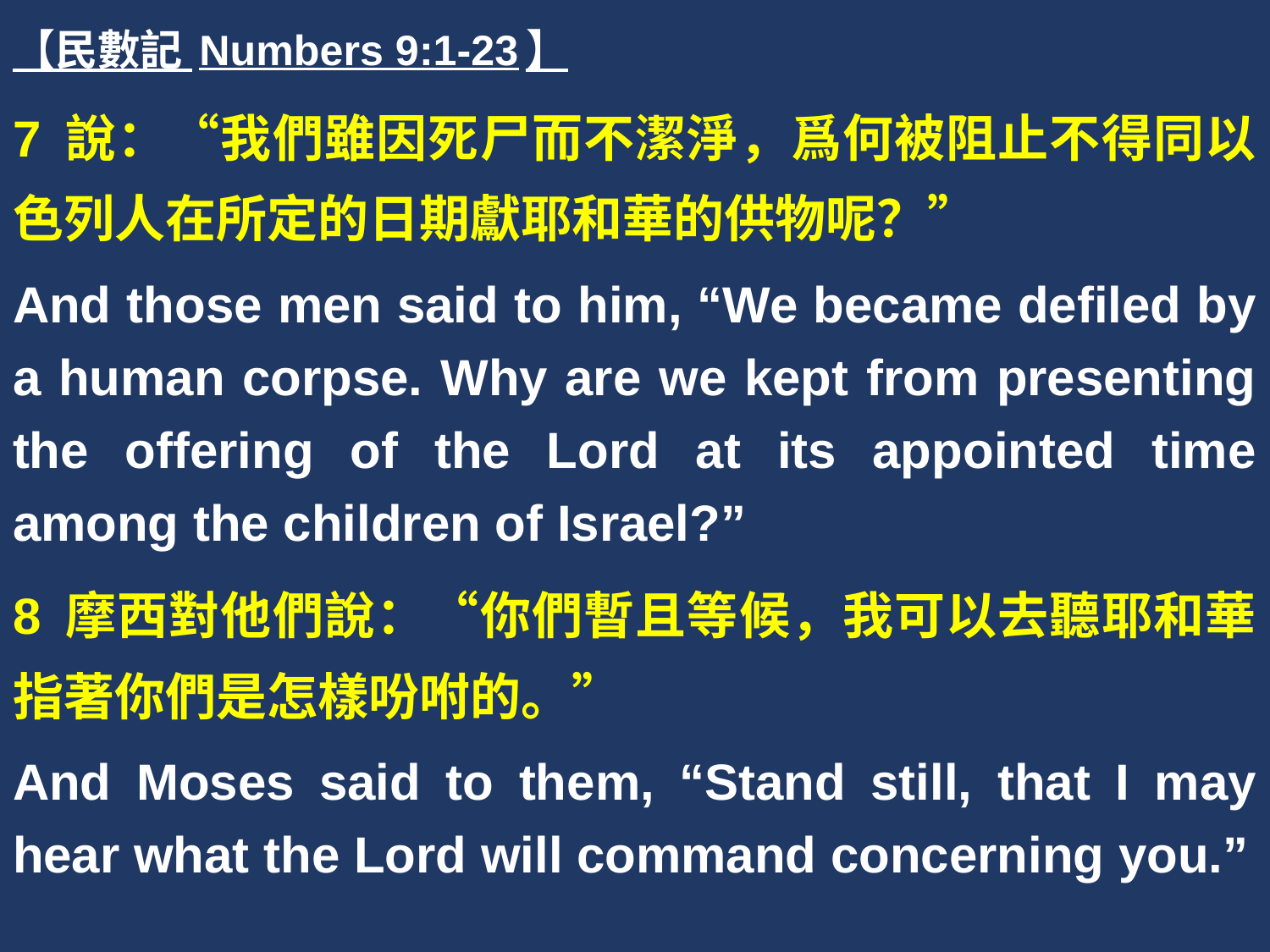

【民數記 Numbers 9:1-23】
7 說：“我們雖因死尸而不潔淨，爲何被阻止不得同以色列人在所定的日期獻耶和華的供物呢？”
And those men said to him, “We became defiled by a human corpse. Why are we kept from presenting the offering of the Lord at its appointed time among the children of Israel?”
8 摩西對他們說：“你們暫且等候，我可以去聽耶和華指著你們是怎樣吩咐的。”
And Moses said to them, “Stand still, that I may hear what the Lord will command concerning you.”